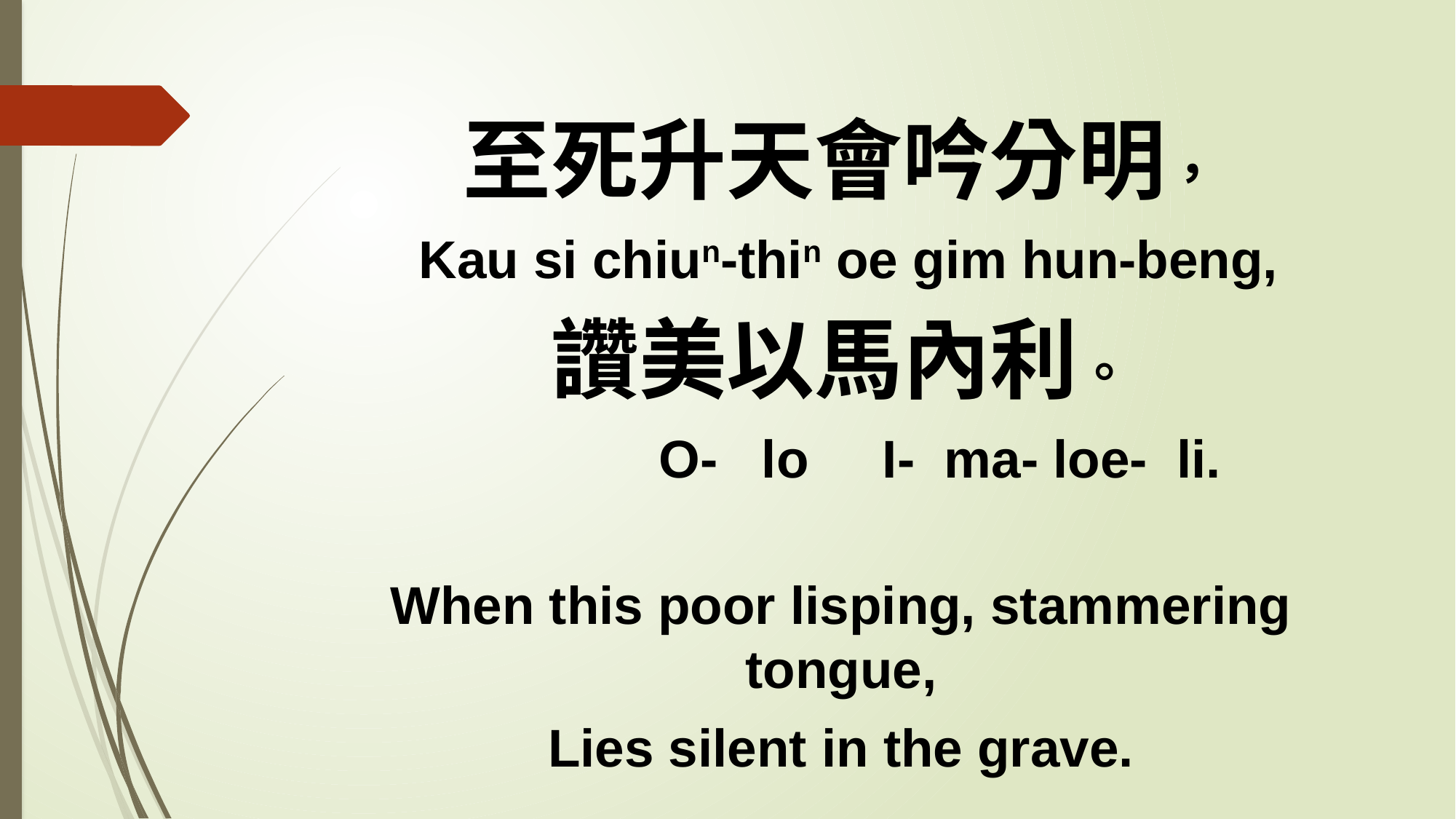

至死升天會吟分明，
 Kau si chiun-thin oe gim hun-beng,
讚美以馬內利。
                       O-   lo     I-  ma- loe-  li.

When this poor lisping, stammering tongue,
Lies silent in the grave.